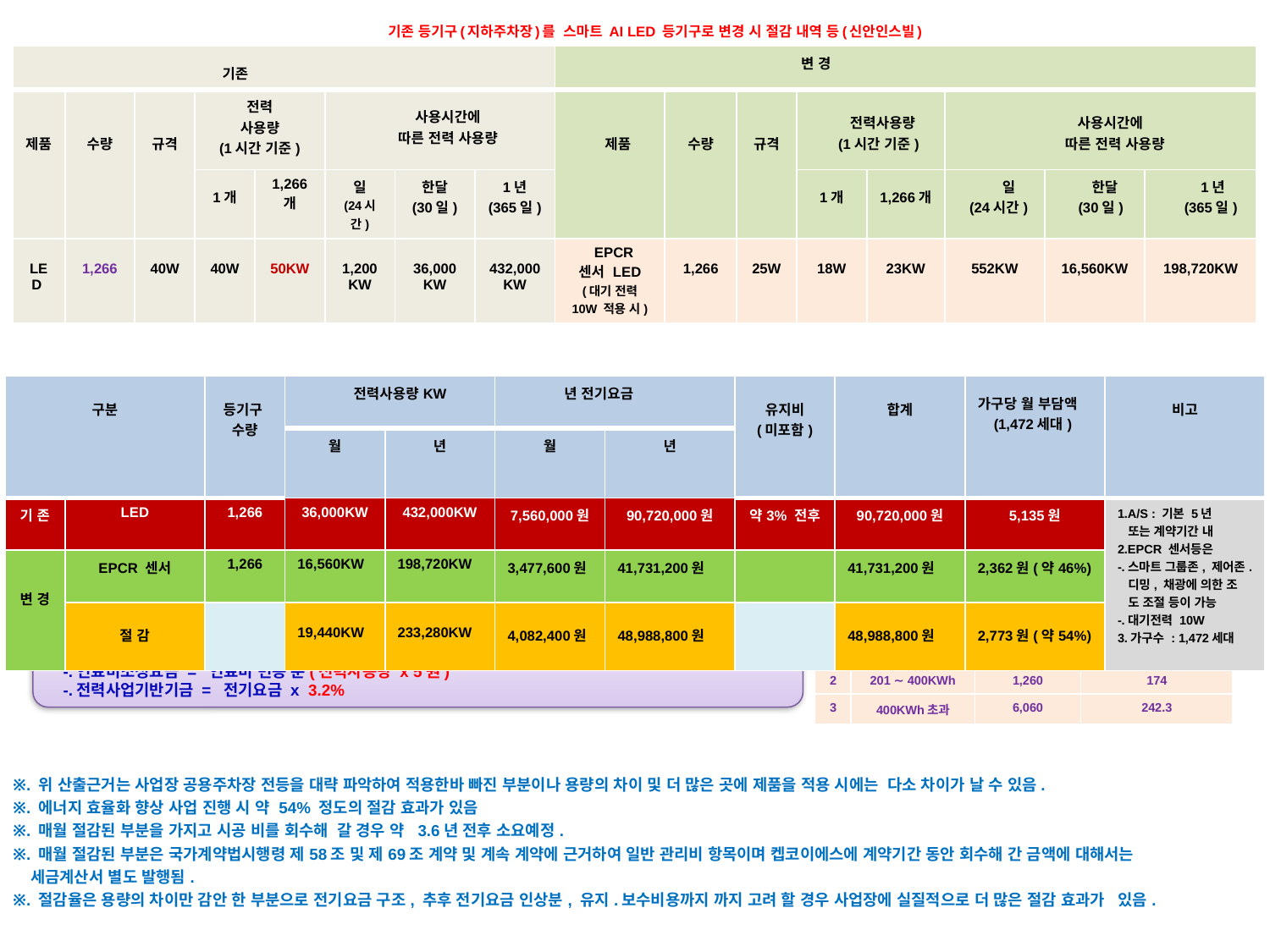

기존 등기구(지하주차장)를  스마트 AI LED 등기구로 변경 시 절감 내역 등(신안인스빌)
| 기존 |  |  |  |  |  |  |  | 변 경 |  |  |  |  |  |  |  |
| --- | --- | --- | --- | --- | --- | --- | --- | --- | --- | --- | --- | --- | --- | --- | --- |
| 제품 | 수량 | 규격 | 전력 사용량 (1시간 기준) |  | 사용시간에 따른 전력 사용량 |  |  | 제품 | 수량 | 규격 | 전력사용량 (1시간 기준) |  | 사용시간에 따른 전력 사용량 |  |  |
|  |  |  | 1개 | 1,266 개 | 일 (24시간) | 한달 (30일) | 1년 (365일) |  |  |  | 1개 | 1,266개 | 일 (24시간) | 한달 (30일) | 1년 (365일) |
| LED | 1,266 | 40W | 40W | 50KW | 1,200 KW | 36,000 KW | 432,000KW | EPCR 센서 LED (대기 전력 10W 적용 시) | 1,266 | 25W | 18W | 23KW | 552KW | 16,560KW | 198,720KW |
| 구분 |  | 등기구 수량 | 전력사용량KW |  | 년 전기요금 |  | 유지비 (미포함) | 합계 | 가구당 월 부담액 (1,472세대) | 비고 |
| --- | --- | --- | --- | --- | --- | --- | --- | --- | --- | --- |
|  |  |  | 월 | 년 | 월 | 년 |  |  |  |  |
| 기 존 | LED | 1,266 | 36,000KW | 432,000KW | 7,560,000원 | 90,720,000원 | 약3% 전후 | 90,720,000원 | 5,135원 | 1.A/S : 기본 5년 또는 계약기간 내 2.EPCR 센서등은 -.스마트 그룹존, 제어존. 디밍, 채광에 의한 조 도 조절 등이 가능 -.대기전력 10W 3.가구수 : 1,472세대 |
| 변 경 | EPCR 센서 | 1,266 | 16,560KW | 198,720KW | 3,477,600원 | 41,731,200원 |  | 41,731,200원 | 2,362원(약46%) |  |
|  | 절 감 |  | 19,440KW | 233,280KW | 4,082,400원 | 48,988,800원 |  | 48,988,800원 | 2,773원(약54%) |  |
| 구간 |  | 기본요금 | 전력량요금(원/KWH) |
| --- | --- | --- | --- |
| 1 | 200KWh이하 | 730 | 105.0 |
| 2 | 201 ∼ 400KWh | 1,260 | 174 |
| 3 | 400KWh초과 | 6,060 | 242.3 |
※.전기요금 구조 : 기본요금 +전력량요금+기후환경요금+연료비조정요금+부가세+전력산업기반기금
   -.기후환경요금 =  깨끗하고 안전한 에너지 제공에 소용되는 비용(전력사용량 x 9원)
   -.연료비조정요금 =  연료비 변동 분(전력사용량 x 5원)
   -.전력사업기반기금 =  전기요금 x  3.2%
| ※. 위 산출근거는 사업장 공용주차장 전등을 대략 파악하여 적용한바 빠진 부분이나 용량의 차이 및 더 많은 곳에 제품을 적용 시에는 다소 차이가 날 수 있음. ※. 에너지 효율화 향상 사업 진행 시 약 54% 정도의 절감 효과가 있음 ※. 매월 절감된 부분을 가지고 시공 비를 회수해 갈 경우 약 3.6년 전후 소요예정. ※. 매월 절감된 부분은 국가계약법시행령 제58조 및 제69조 계약 및 계속 계약에 근거하여 일반 관리비 항목이며 켑코이에스에 계약기간 동안 회수해 간 금액에 대해서는 세금계산서 별도 발행됨. ※. 절감율은 용량의 차이만 감안 한 부분으로 전기요금 구조, 추후 전기요금 인상분, 유지.보수비용까지 까지 고려 할 경우 사업장에 실질적으로 더 많은 절감 효과가 있음. |
| --- |